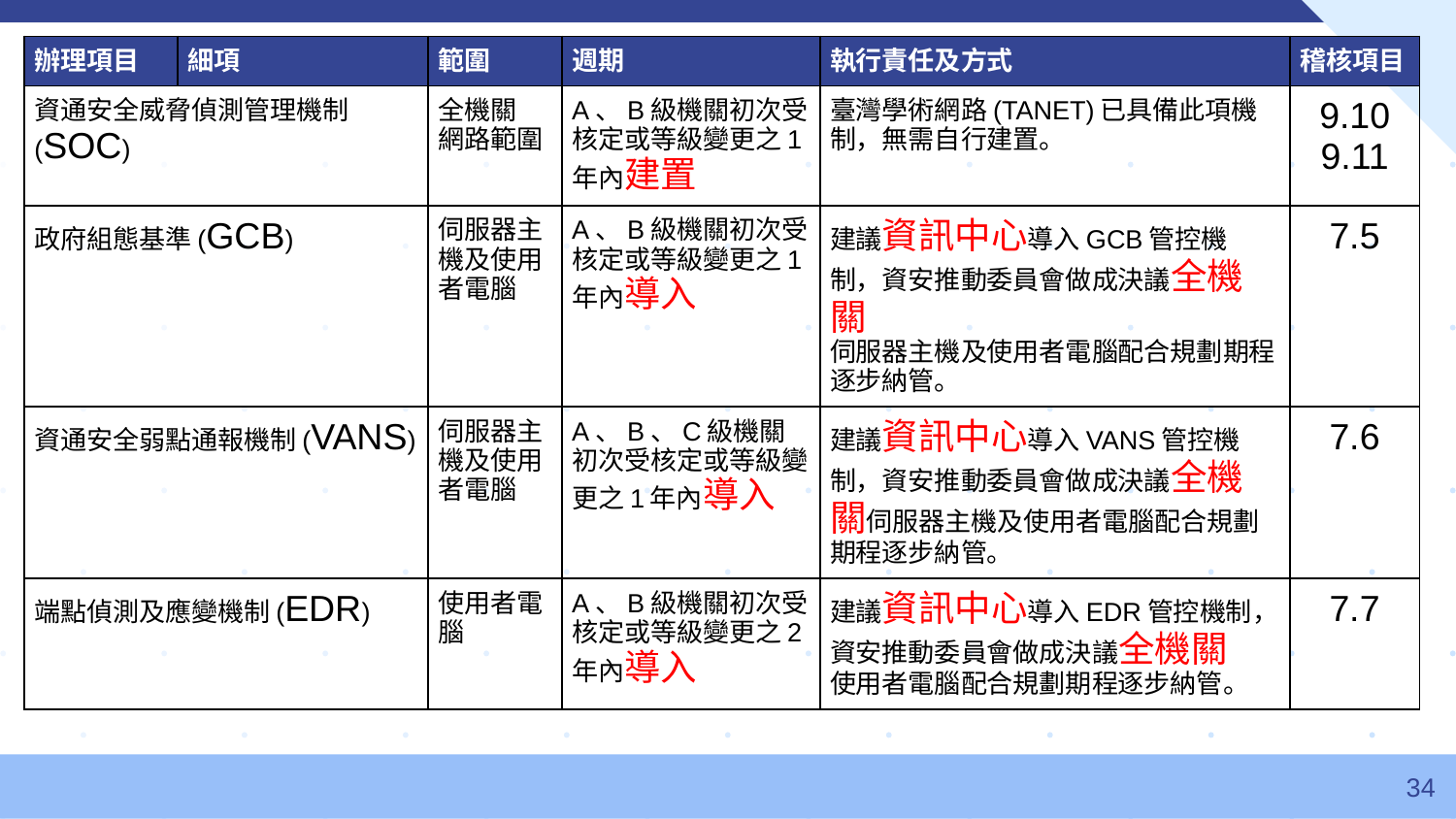

| 辦理項目 | 細項 | 範圍 | 週期 | 執行責任及方式 | 稽核項目 |
| --- | --- | --- | --- | --- | --- |
| 資通安全威脅偵測管理機制(SOC) |  | 全機關 網路範圍 | A、B級機關初次受核定或等級變更之1年內建置 | 臺灣學術網路(TANET)已具備此項機制，無需自行建置。 | 9.10 9.11 |
| 政府組態基準(GCB) |  | 伺服器主機及使用者電腦 | A、B級機關初次受核定或等級變更之1年內導入 | 建議資訊中心導入GCB管控機制，資安推動委員會做成決議全機關 伺服器主機及使用者電腦配合規劃期程逐步納管。 | 7.5 |
| 資通安全弱點通報機制(VANS) |  | 伺服器主機及使用者電腦 | A、B、C級機關初次受核定或等級變更之1年內導入 | 建議資訊中心導入VANS管控機制，資安推動委員會做成決議全機關伺服器主機及使用者電腦配合規劃期程逐步納管。 | 7.6 |
| 端點偵測及應變機制(EDR) |  | 使用者電腦 | A、B級機關初次受核定或等級變更之2年內導入 | 建議資訊中心導入EDR管控機制，資安推動委員會做成決議全機關 使用者電腦配合規劃期程逐步納管。 | 7.7 |
34